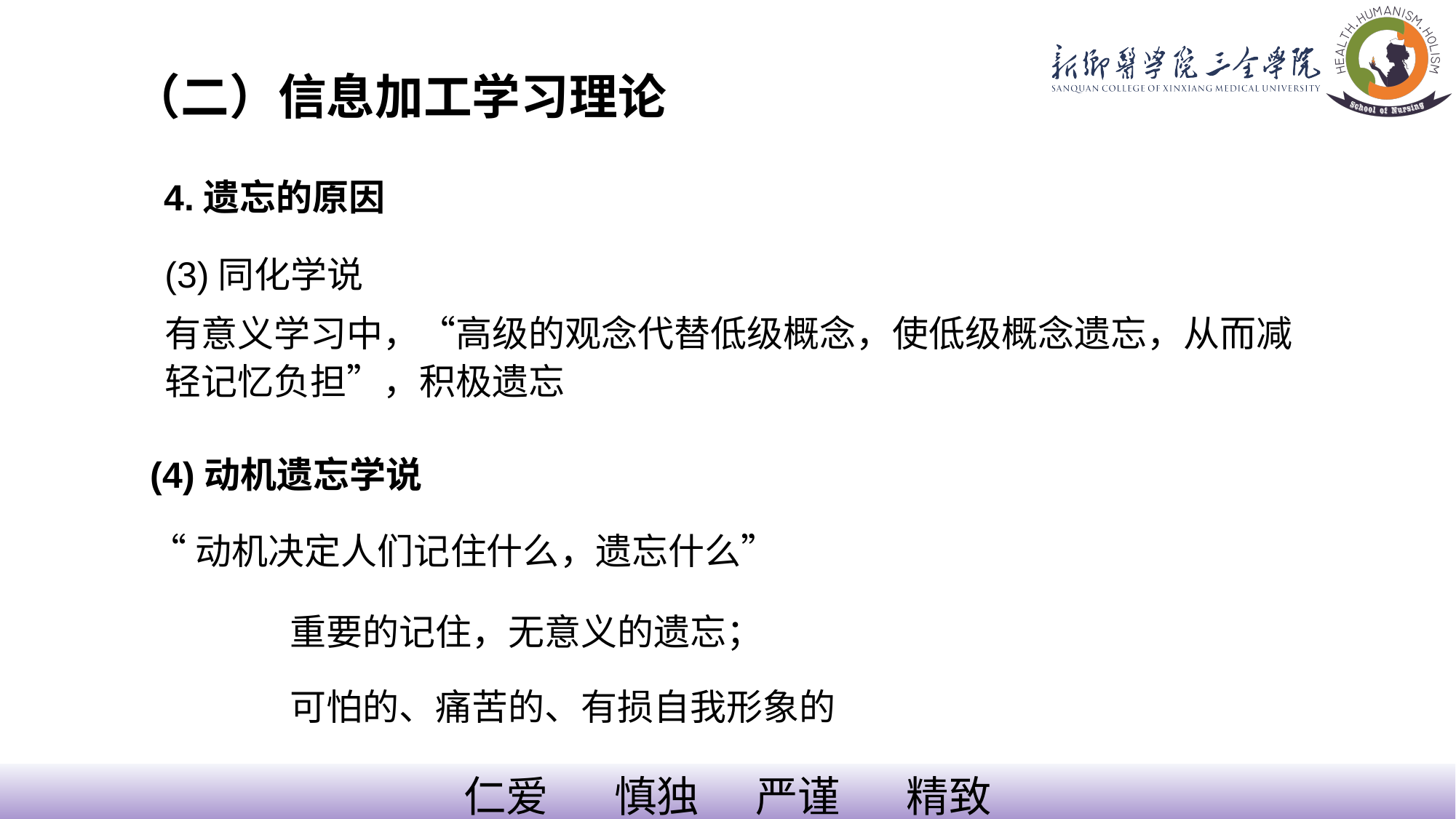

（二）信息加工学习理论
4.遗忘的原因
(3)同化学说
有意义学习中，“高级的观念代替低级概念，使低级概念遗忘，从而减轻记忆负担”，积极遗忘

‘’

(4)动机遗忘学说
“动机决定人们记住什么，遗忘什么”

‘’

重要的记住，无意义的遗忘；

‘’

可怕的、痛苦的、有损自我形象的

‘’